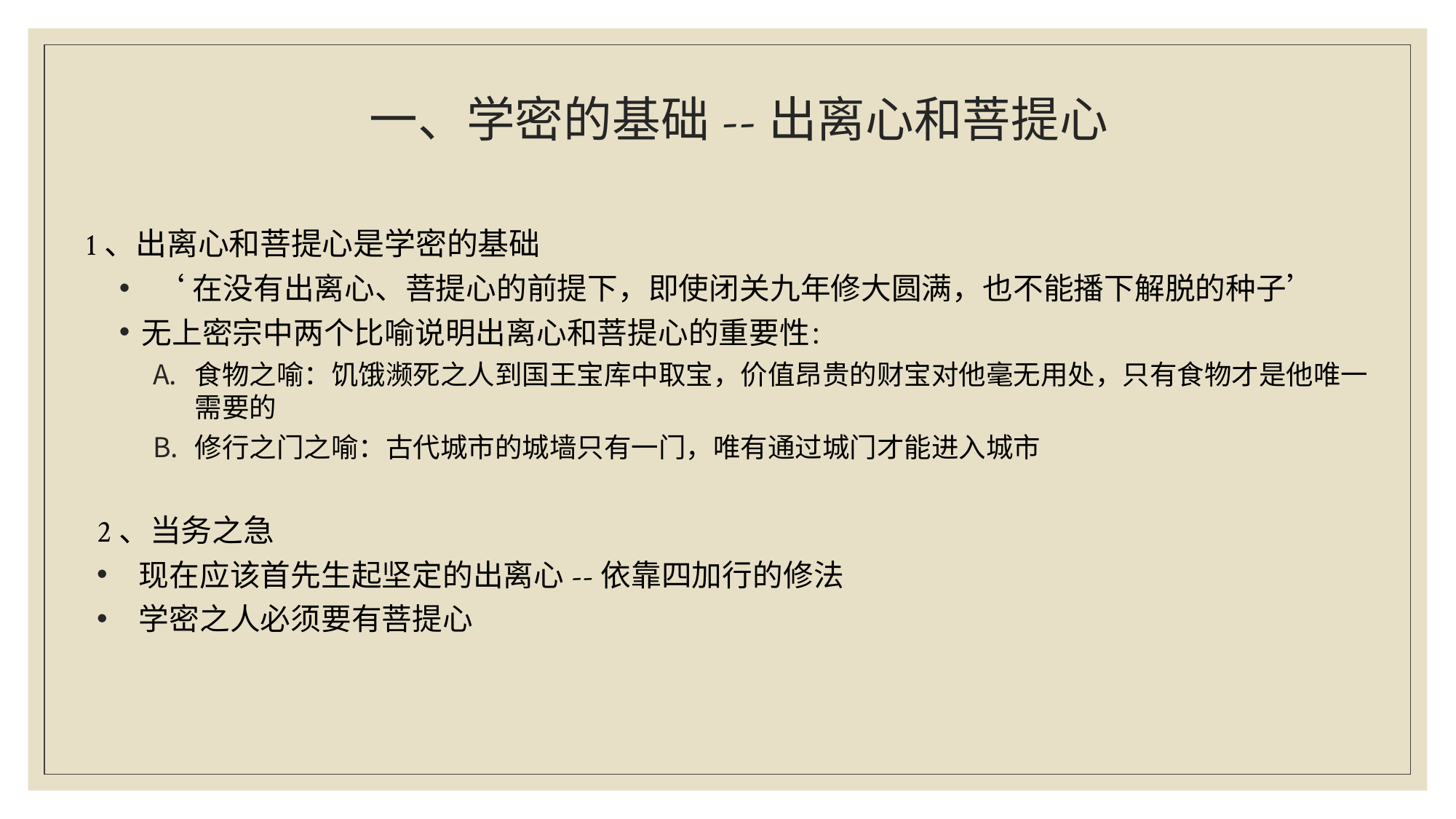

# 一、学密的基础--出离心和菩提心

1、出离心和菩提心是学密的基础
  ‘在没有出离心、菩提心的前提下，即使闭关九年修大圆满，也不能播下解脱的种子’
无上密宗中两个比喻说明出离心和菩提心的重要性：
食物之喻：饥饿濒死之人到国王宝库中取宝，价值昂贵的财宝对他毫无用处，只有食物才是他唯一需要的
修行之门之喻：古代城市的城墙只有一门，唯有通过城门才能进入城市

2、当务之急
现在应该首先生起坚定的出离心--依靠四加行的修法
学密之人必须要有菩提心